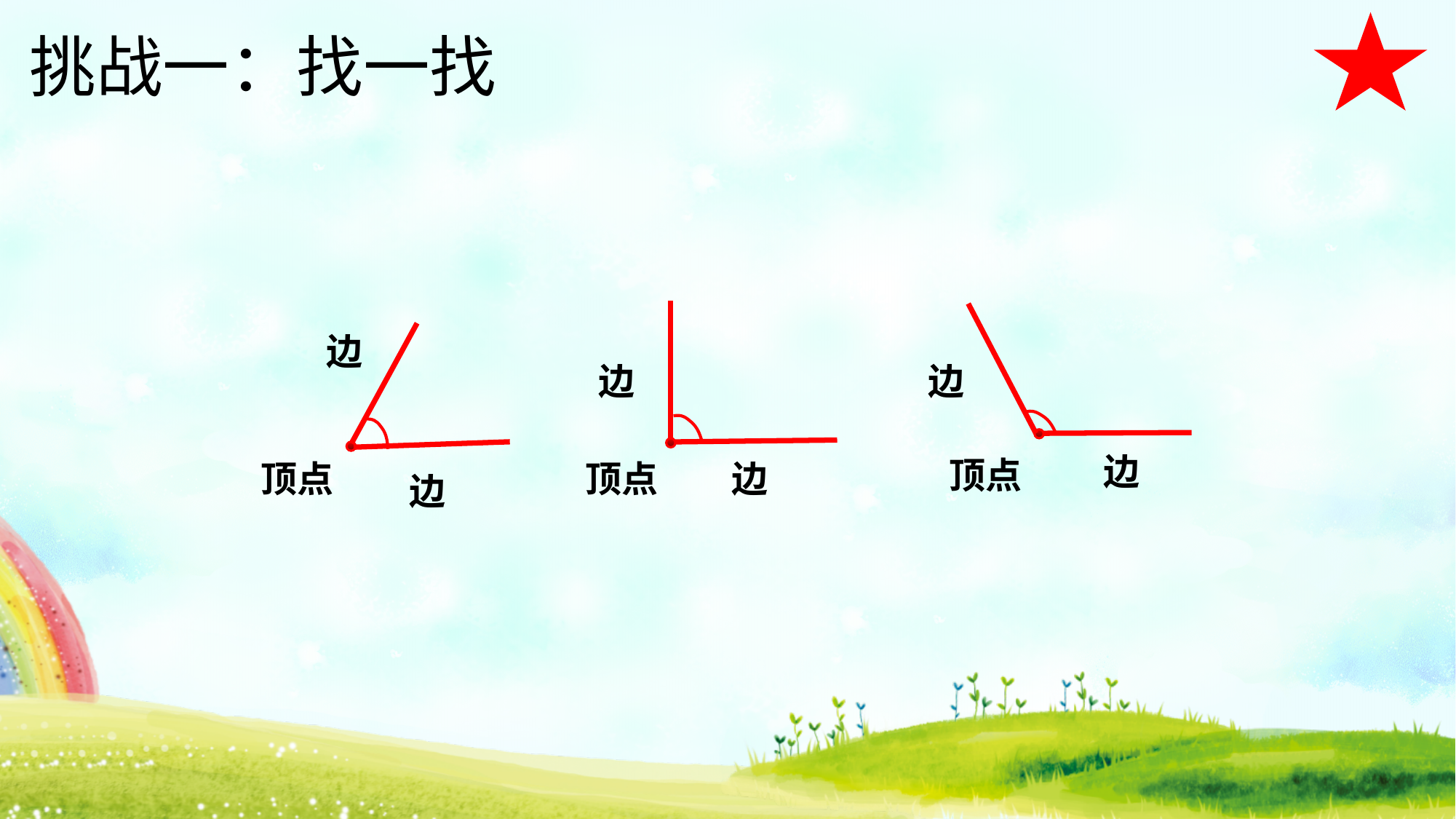

挑战一：找一找
边
边
边

边
顶点
顶点
顶点
边
边